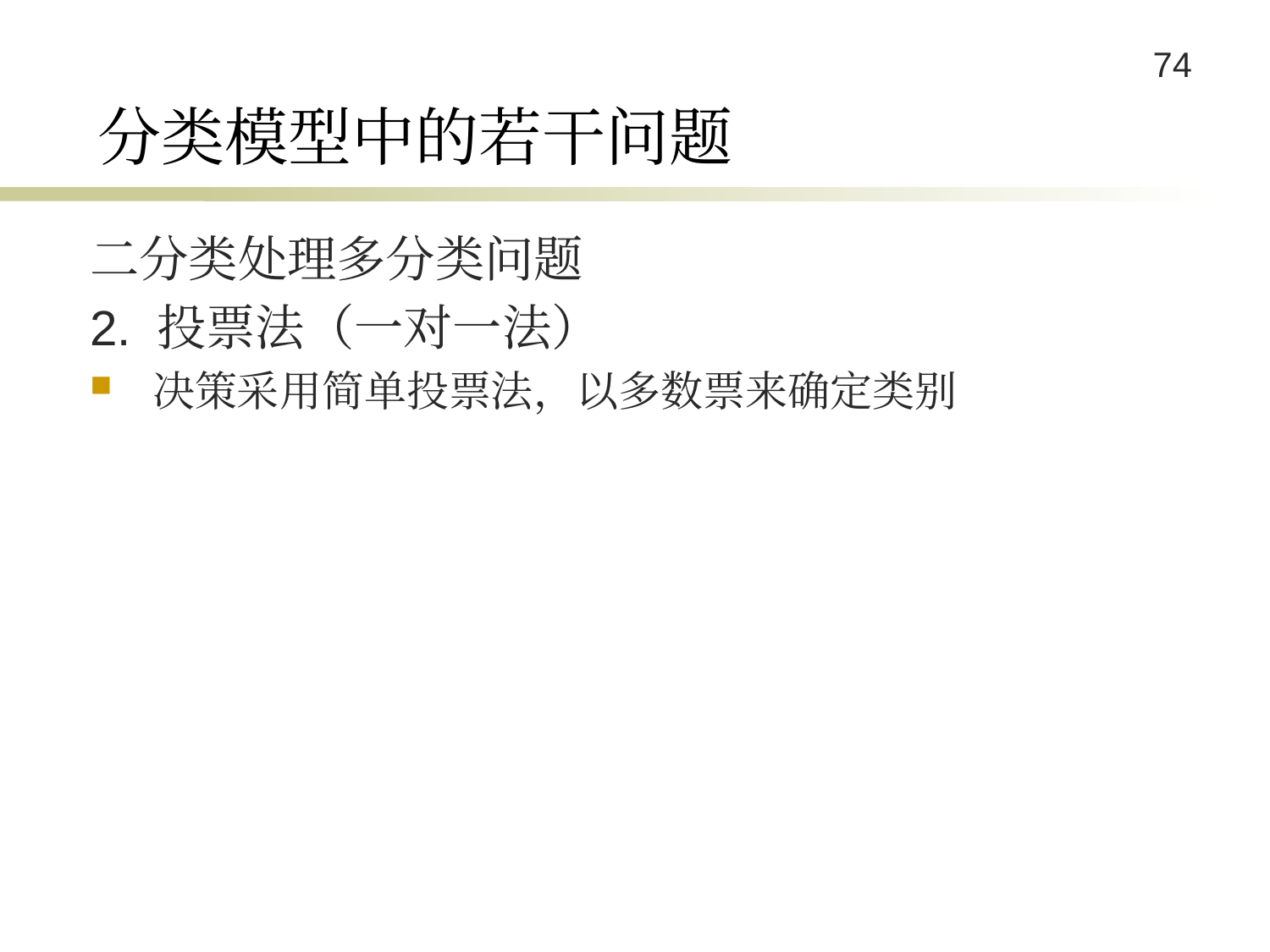

# 分类模型中的若干问题
二分类处理多分类问题
2. 投票法（一对一法）
决策采用简单投票法，以多数票来确定类别